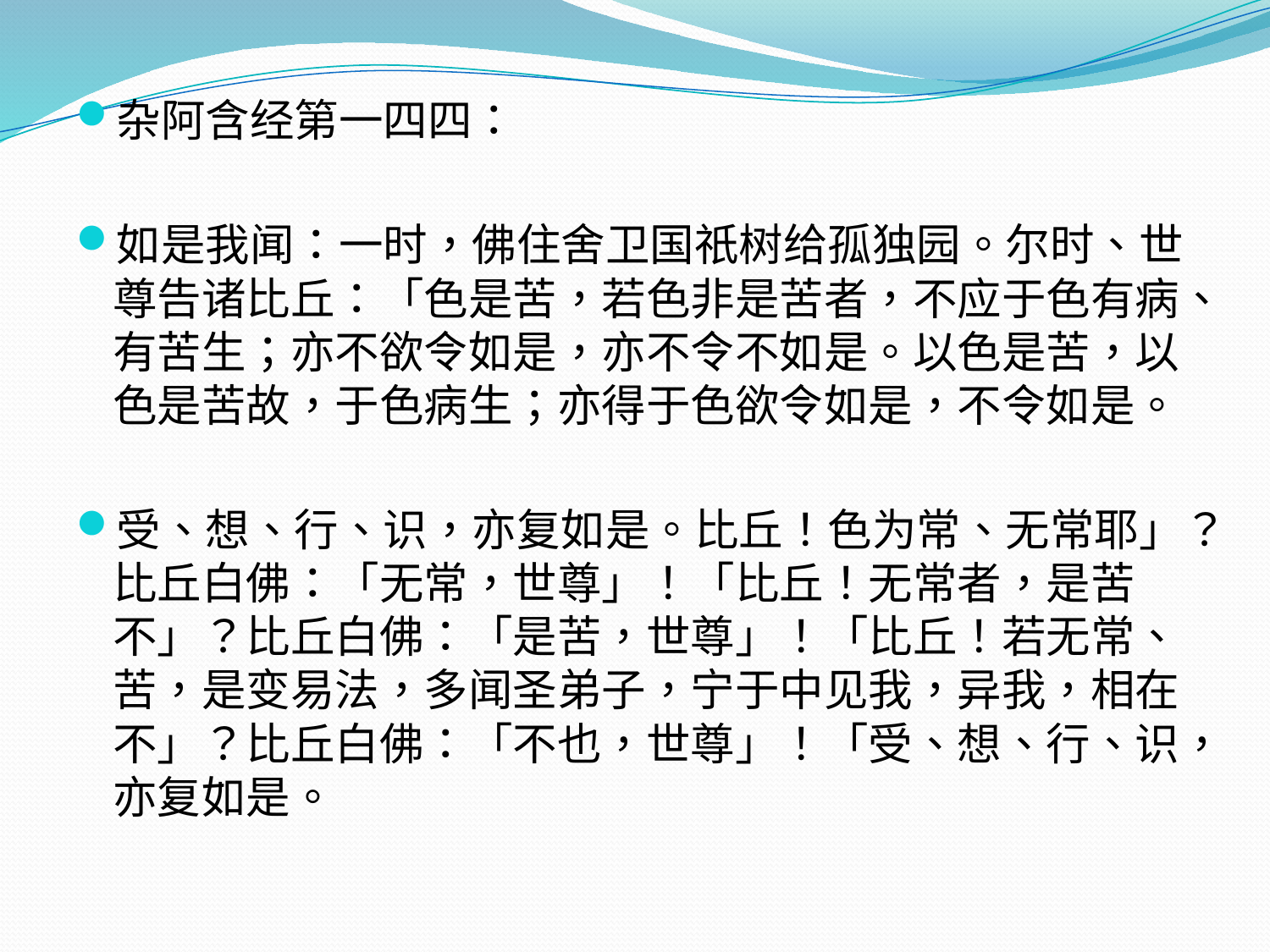

杂阿含经第一四四：

如是我闻：一时，佛住舍卫国祇树给孤独园。尔时、世尊告诸比丘：「色是苦，若色非是苦者，不应于色有病、有苦生；亦不欲令如是，亦不令不如是。以色是苦，以色是苦故，于色病生；亦得于色欲令如是，不令如是。

受、想、行、识，亦复如是。比丘！色为常、无常耶」？比丘白佛：「无常，世尊」！「比丘！无常者，是苦不」？比丘白佛：「是苦，世尊」！「比丘！若无常、苦，是变易法，多闻圣弟子，宁于中见我，异我，相在不」？比丘白佛：「不也，世尊」！「受、想、行、识，亦复如是。